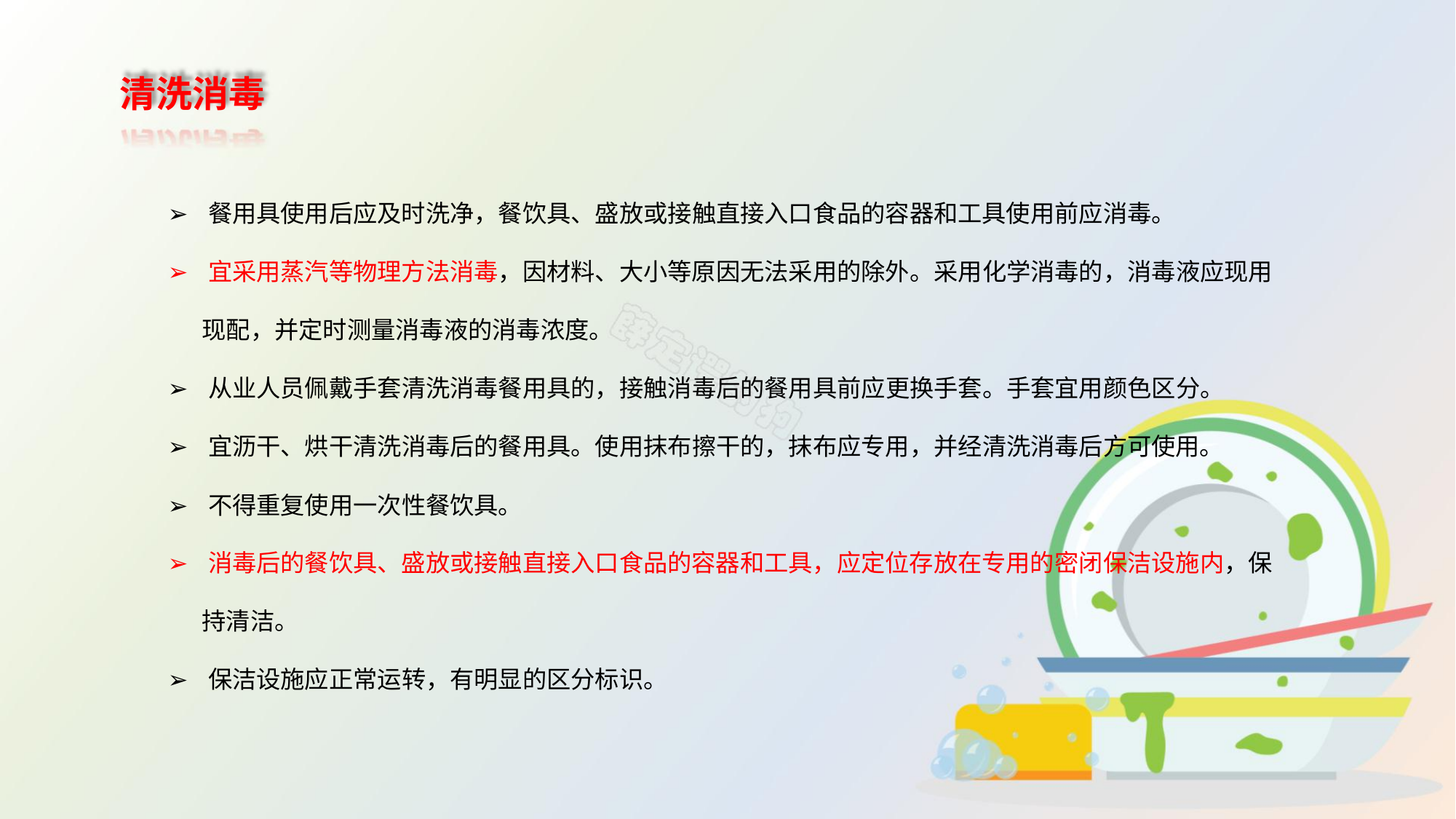

清洗消毒
➢ 餐用具使用后应及时洗净，餐饮具、盛放或接触直接入口食品的容器和工具使用前应消毒。
➢ 宜采用蒸汽等物理方法消毒，因材料、大小等原因无法采用的除外。采用化学消毒的，消毒液应现用
现配，并定时测量消毒液的消毒浓度。
➢ 从业人员佩戴手套清洗消毒餐用具的，接触消毒后的餐用具前应更换手套。手套宜用颜色区分。
➢ 宜沥干、烘干清洗消毒后的餐用具。使用抹布擦干的，抹布应专用，并经清洗消毒后方可使用。
➢ 不得重复使用一次性餐饮具。
➢ 消毒后的餐饮具、盛放或接触直接入口食品的容器和工具，应定位存放在专用的密闭保洁设施内，保
持清洁。
➢ 保洁设施应正常运转，有明显的区分标识。